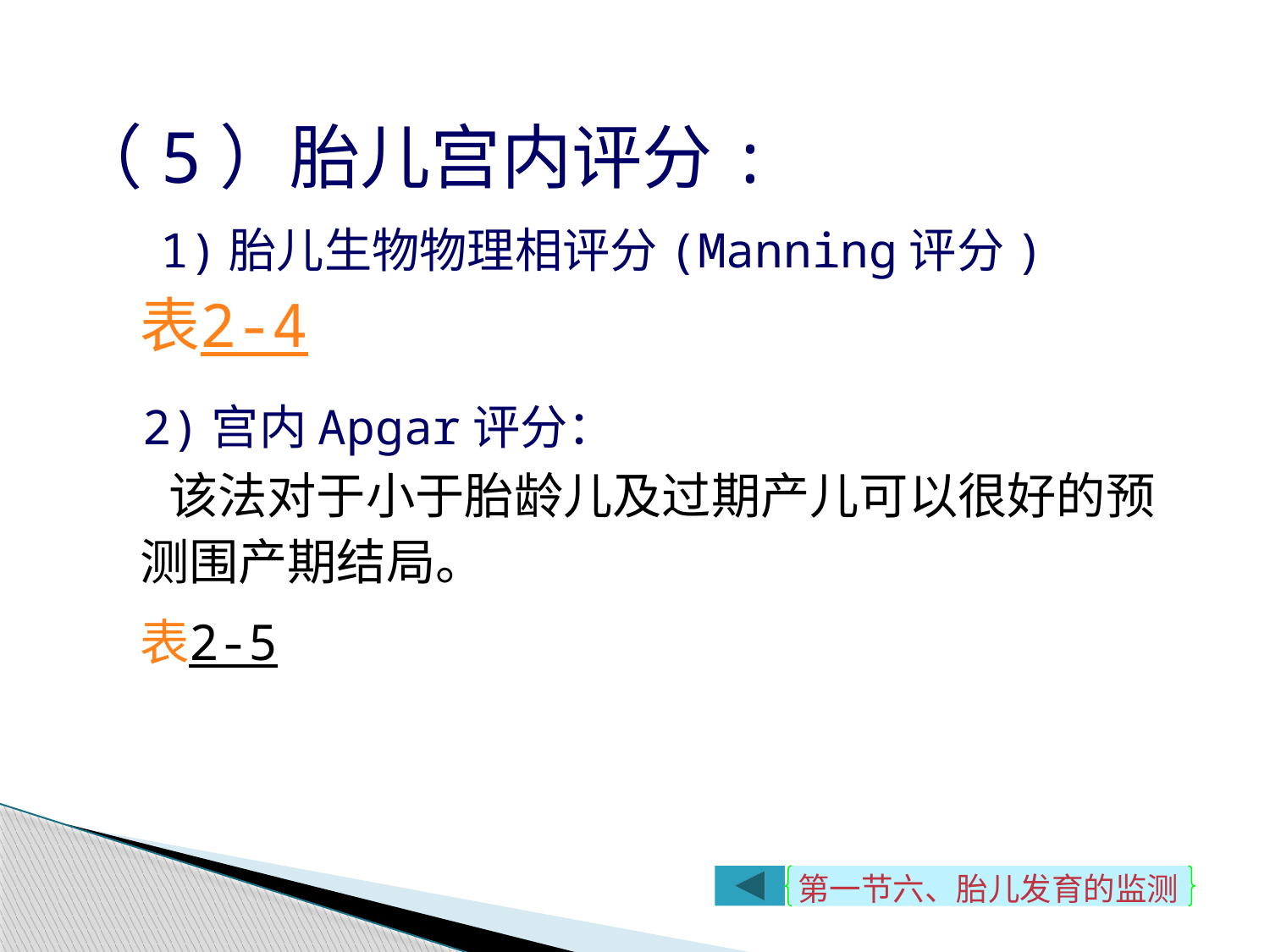

（5）胎儿宫内评分:
     1)胎儿生物物理相评分(Manning评分)
    表2-4
    2)宫内Apgar评分：
        该法对于小于胎龄儿及过期产儿可以很好的预
     测围产期结局。
     表2-5
第一节六、胎儿发育的监测